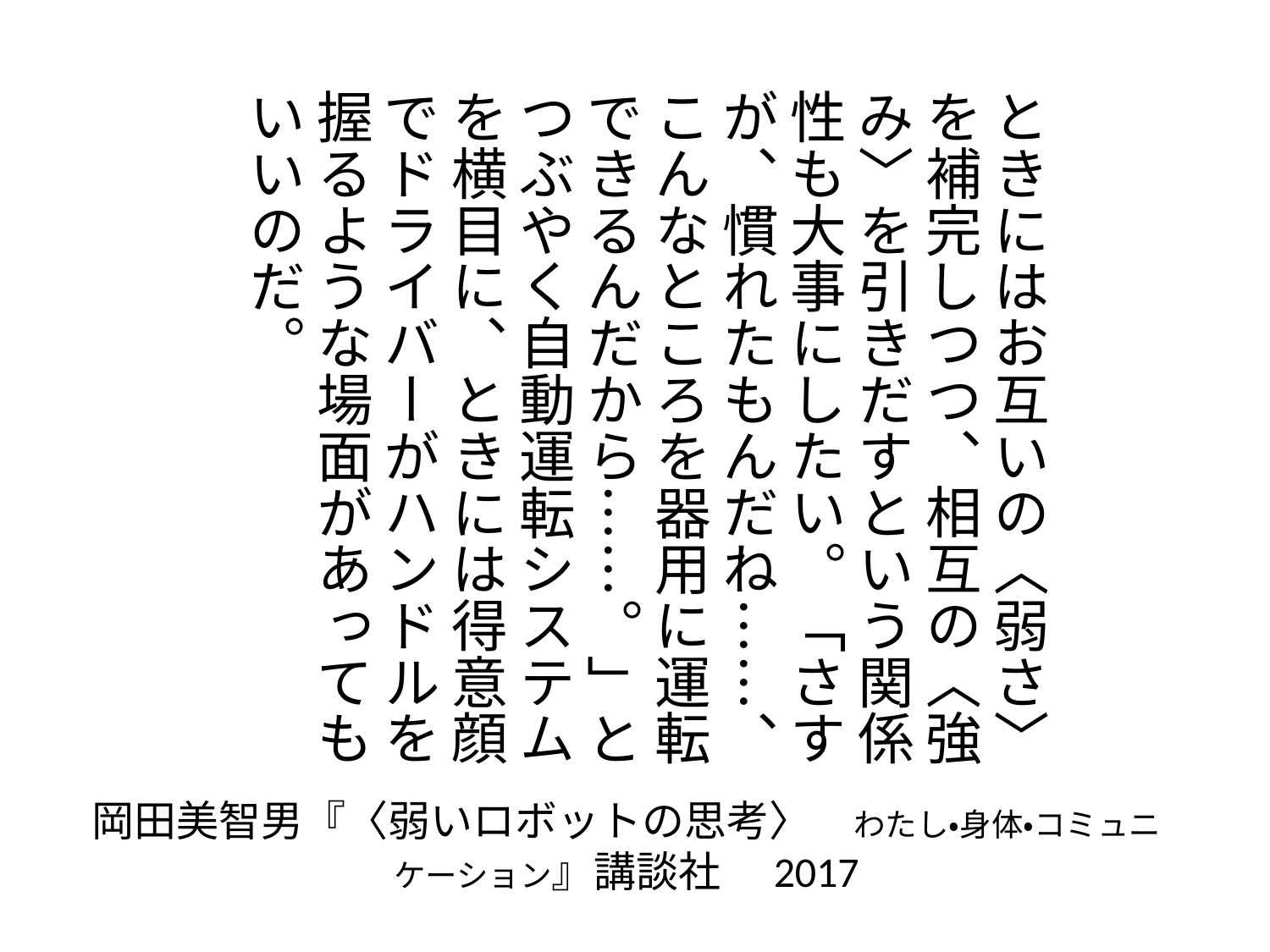

ときにはお互いの〈弱さ〉を補完しつつ、相互の〈強み〉を引きだすという関係性も大事にしたい。「さすが、慣れたもんだね……、こんなところを器用に運転できるんだから……。」とつぶやく自動運転システムを横目に、ときには得意顔でドライバーがハンドルを握るような場面があってもいいのだ。
# 岡田美智男『〈弱いロボットの思考〉　わたし・身体・コミュニケーション』講談社　2017